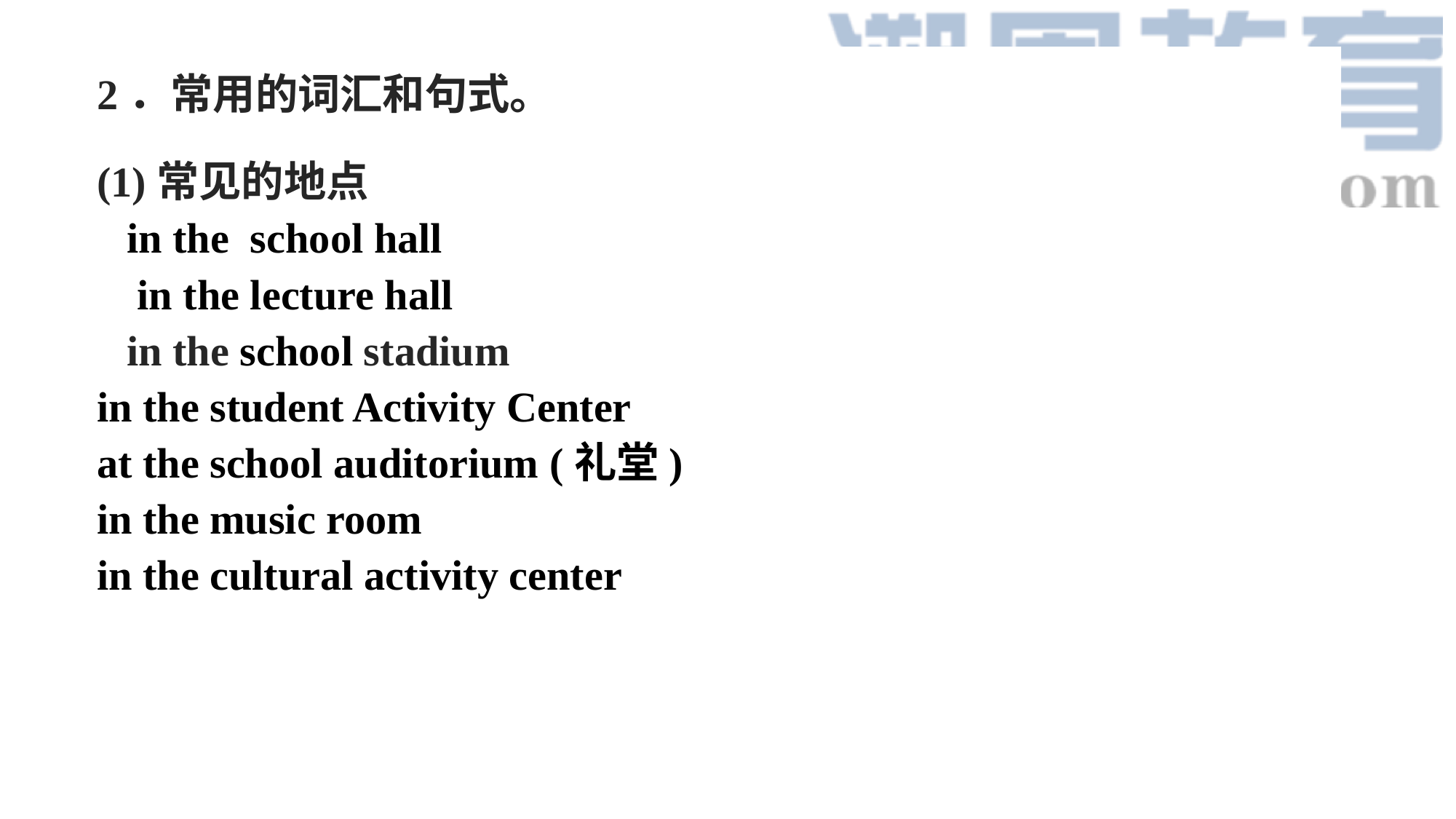

2．常用的词汇和句式。
(1)常见的地点
           in the  school hall
            in the lecture hall
           in the school stadium
in the student Activity Center
at the school auditorium (礼堂)
in the music room
in the cultural activity center